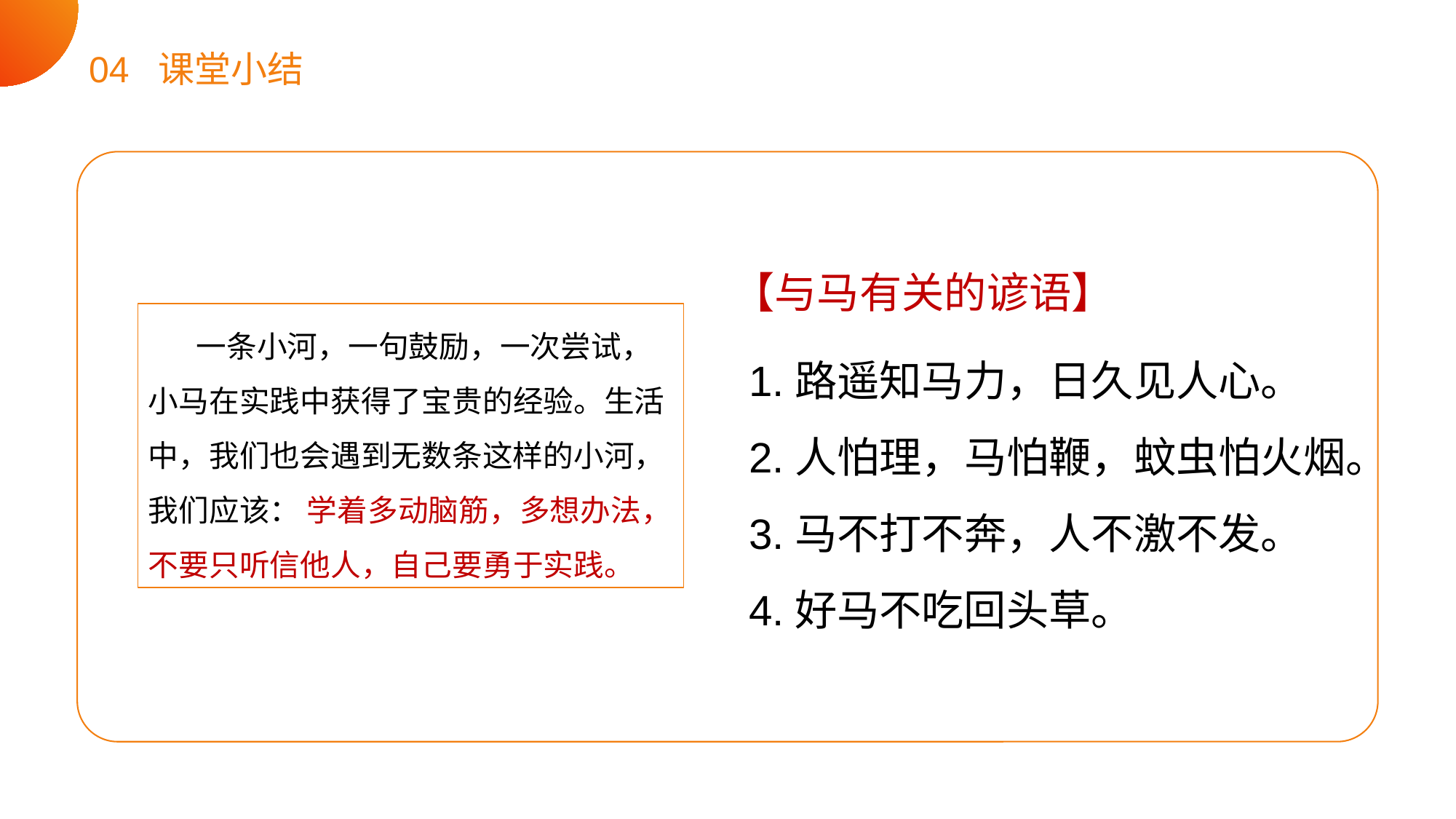

04  课堂小结
【与马有关的谚语】
      一条小河，一句鼓励，一次尝试，小马在实践中获得了宝贵的经验。生活中，我们也会遇到无数条这样的小河，我们应该： 学着多动脑筋，多想办法，不要只听信他人，自己要勇于实践。
1.路遥知马力，日久见人心。
2.人怕理，马怕鞭，蚊虫怕火烟。
3.马不打不奔，人不激不发。
4.好马不吃回头草。